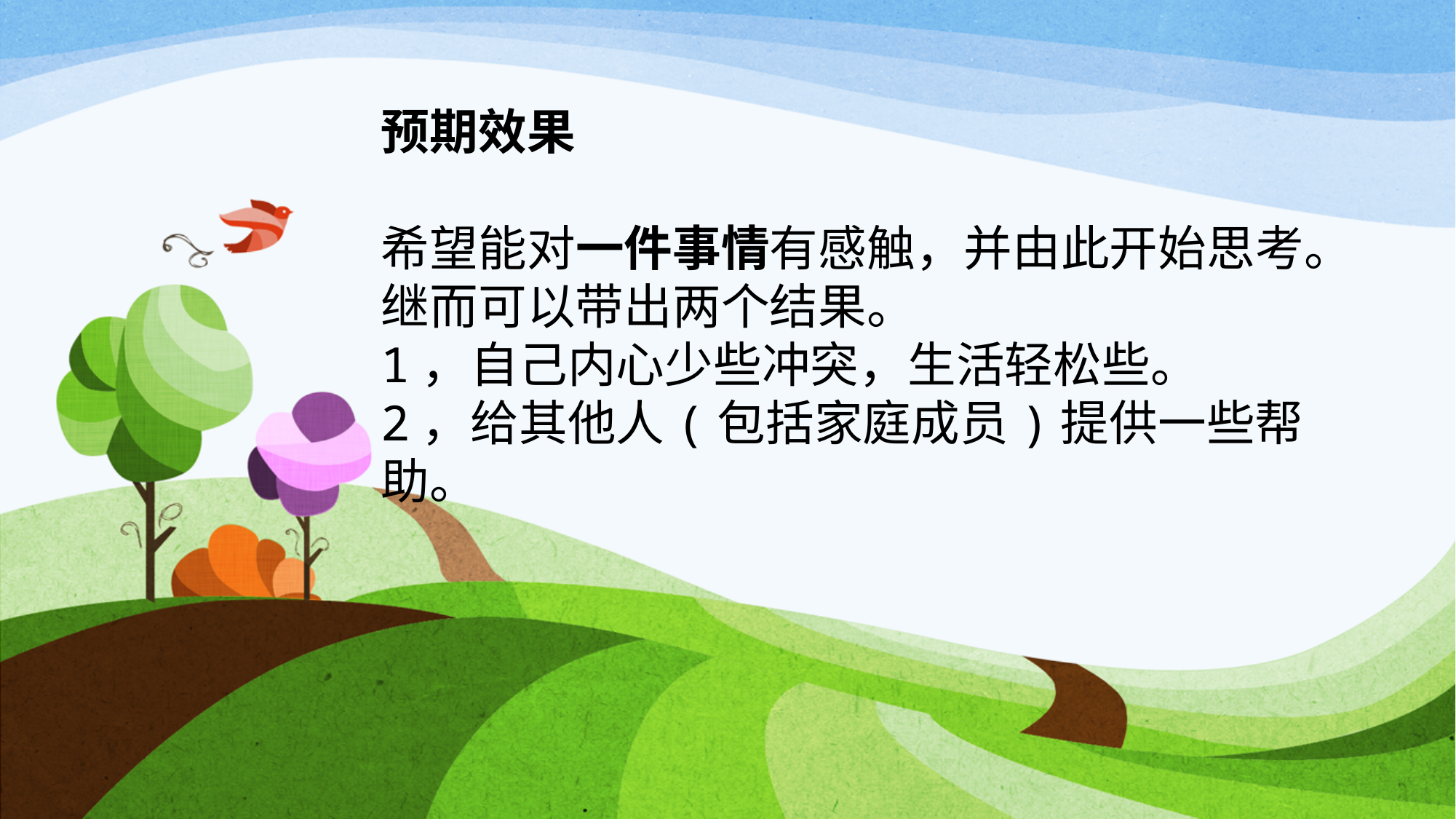

预期效果

希望能对一件事情有感触，并由此开始思考。
继而可以带出两个结果。
1，自己内心少些冲突，生活轻松些。
2，给其他人(包括家庭成员)提供一些帮助。